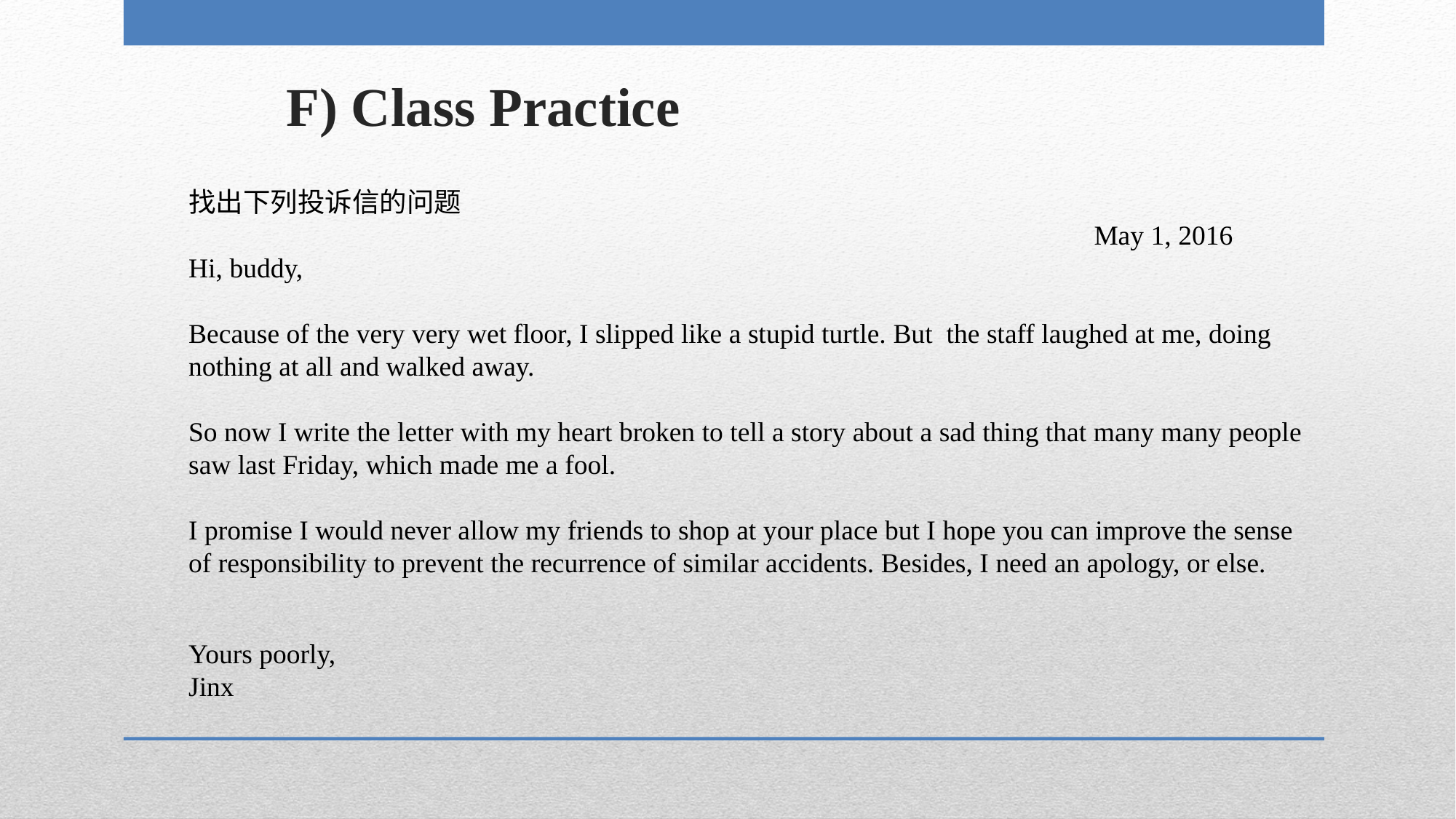

# F) Class Practice
找出下列投诉信的问题
                                                                                                                                   May 1, 2016
Hi, buddy,

Because of the very very wet floor, I slipped like a stupid turtle. But  the staff laughed at me, doing nothing at all and walked away.

So now I write the letter with my heart broken to tell a story about a sad thing that many many people saw last Friday, which made me a fool.

I promise I would never allow my friends to shop at your place but I hope you can improve the sense of responsibility to prevent the recurrence of similar accidents. Besides, I need an apology, or else.

Yours poorly,
Jinx